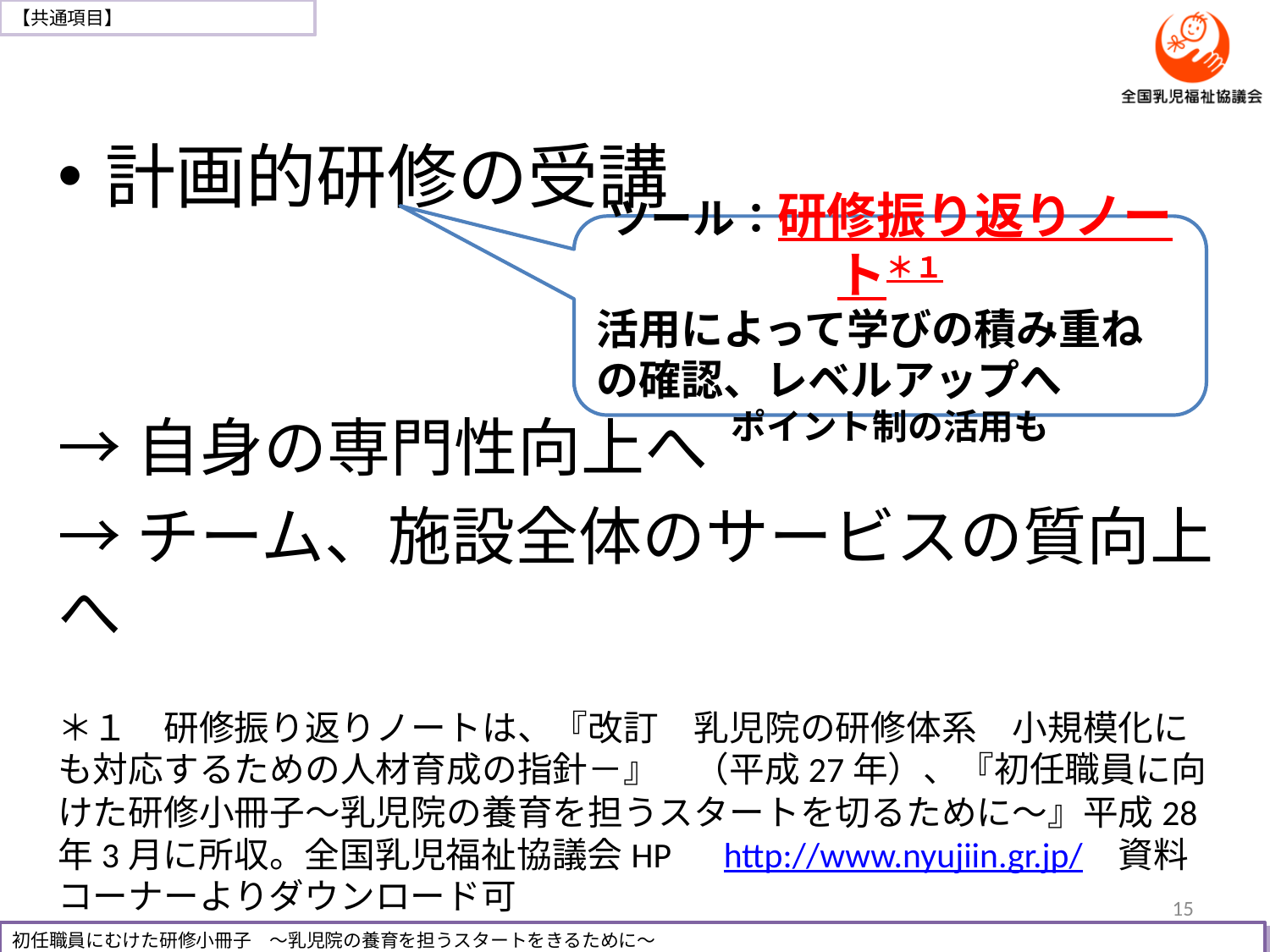

計画的研修の受講

→自身の専門性向上へ
→チーム、施設全体のサービスの質向上へ

＊１　研修振り返りノートは、『改訂　乳児院の研修体系　小規模化にも対応するための人材育成の指針－』　（平成27年）、『初任職員に向けた研修小冊子～乳児院の養育を担うスタートを切るために～』平成28年3月に所収。全国乳児福祉協議会HP　http://www.nyujiin.gr.jp/　資料コーナーよりダウンロード可

ツール：研修振り返りノート＊１
活用によって学びの積み重ねの確認、レベルアップへ
ポイント制の活用も
15